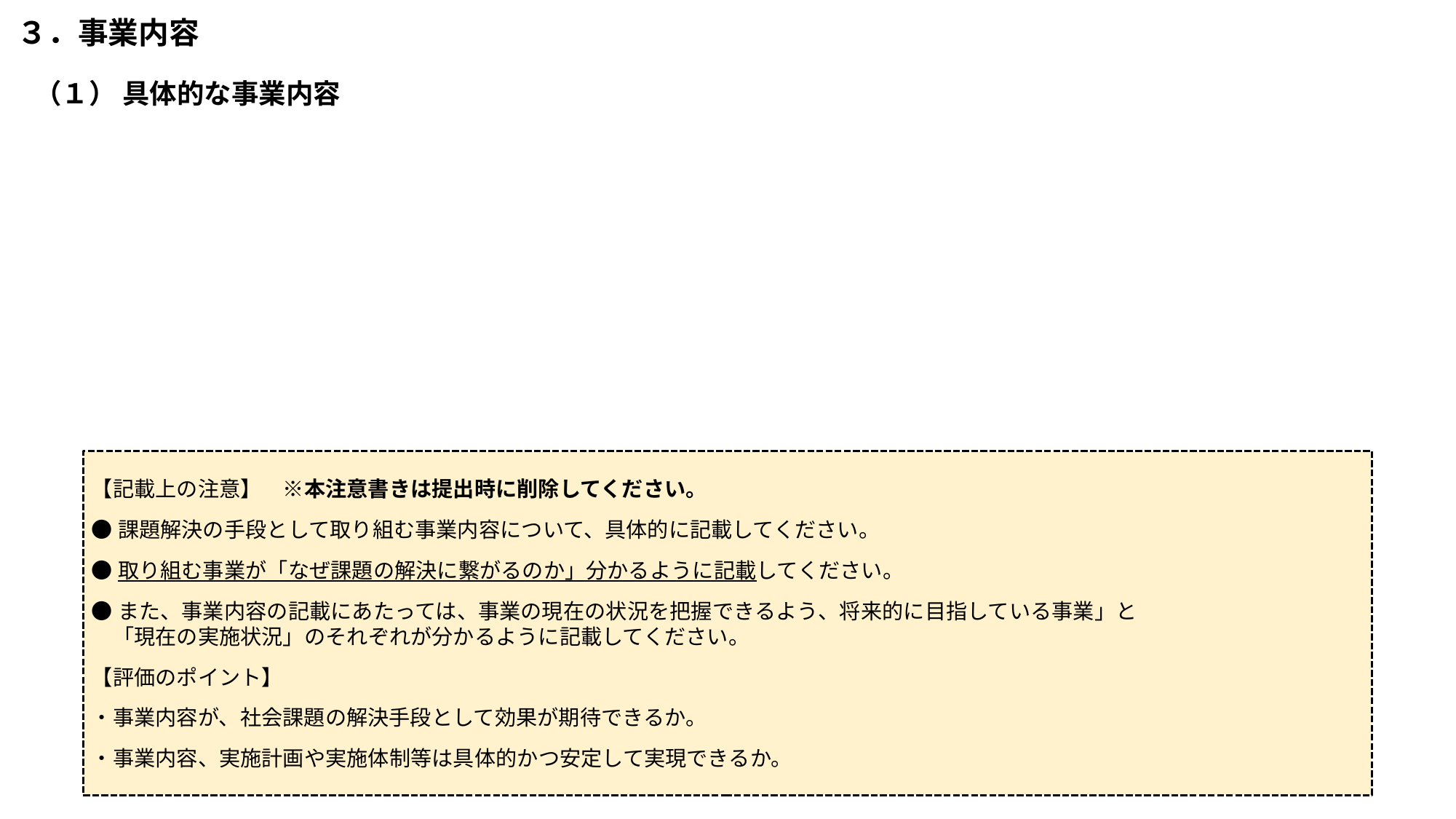

３．事業内容
（１） 具体的な事業内容
【記載上の注意】　※本注意書きは提出時に削除してください。
●課題解決の手段として取り組む事業内容について、具体的に記載してください。
●取り組む事業が「なぜ課題の解決に繋がるのか」分かるように記載してください。
●また、事業内容の記載にあたっては、事業の現在の状況を把握できるよう、将来的に目指している事業」と
　「現在の実施状況」のそれぞれが分かるように記載してください。
【評価のポイント】
・事業内容が、社会課題の解決手段として効果が期待できるか。
・事業内容、実施計画や実施体制等は具体的かつ安定して実現できるか。